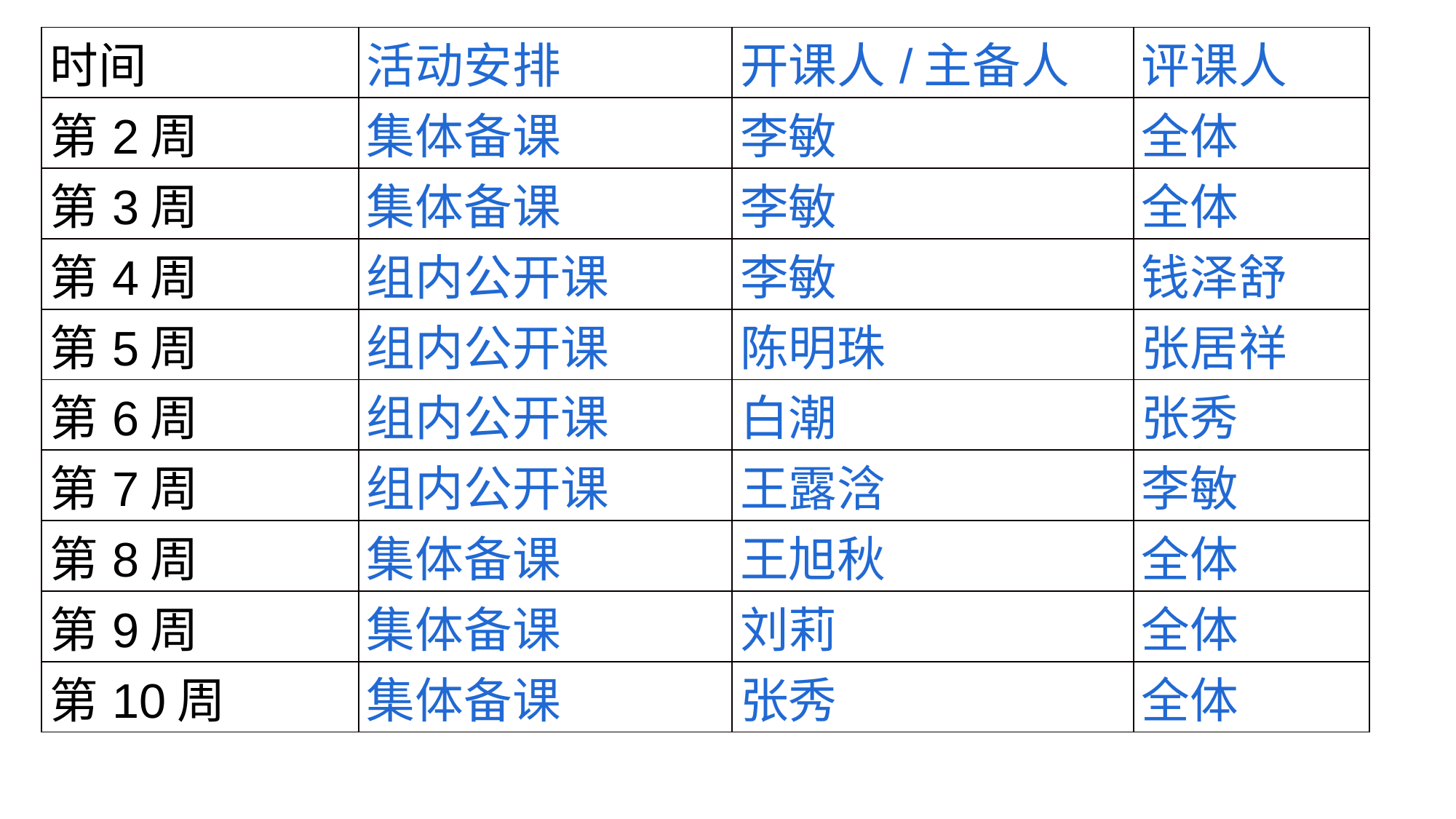

| 时间 | 活动安排 | 开课人/主备人 | 评课人 |
| --- | --- | --- | --- |
| 第2周 | 集体备课 | 李敏 | 全体 |
| 第3周 | 集体备课 | 李敏 | 全体 |
| 第4周 | 组内公开课 | 李敏 | 钱泽舒 |
| 第5周 | 组内公开课 | 陈明珠 | 张居祥 |
| 第6周 | 组内公开课 | 白潮 | 张秀 |
| 第7周 | 组内公开课 | 王露浛 | 李敏 |
| 第8周 | 集体备课 | 王旭秋 | 全体 |
| 第9周 | 集体备课 | 刘莉 | 全体 |
| 第10周 | 集体备课 | 张秀 | 全体 |